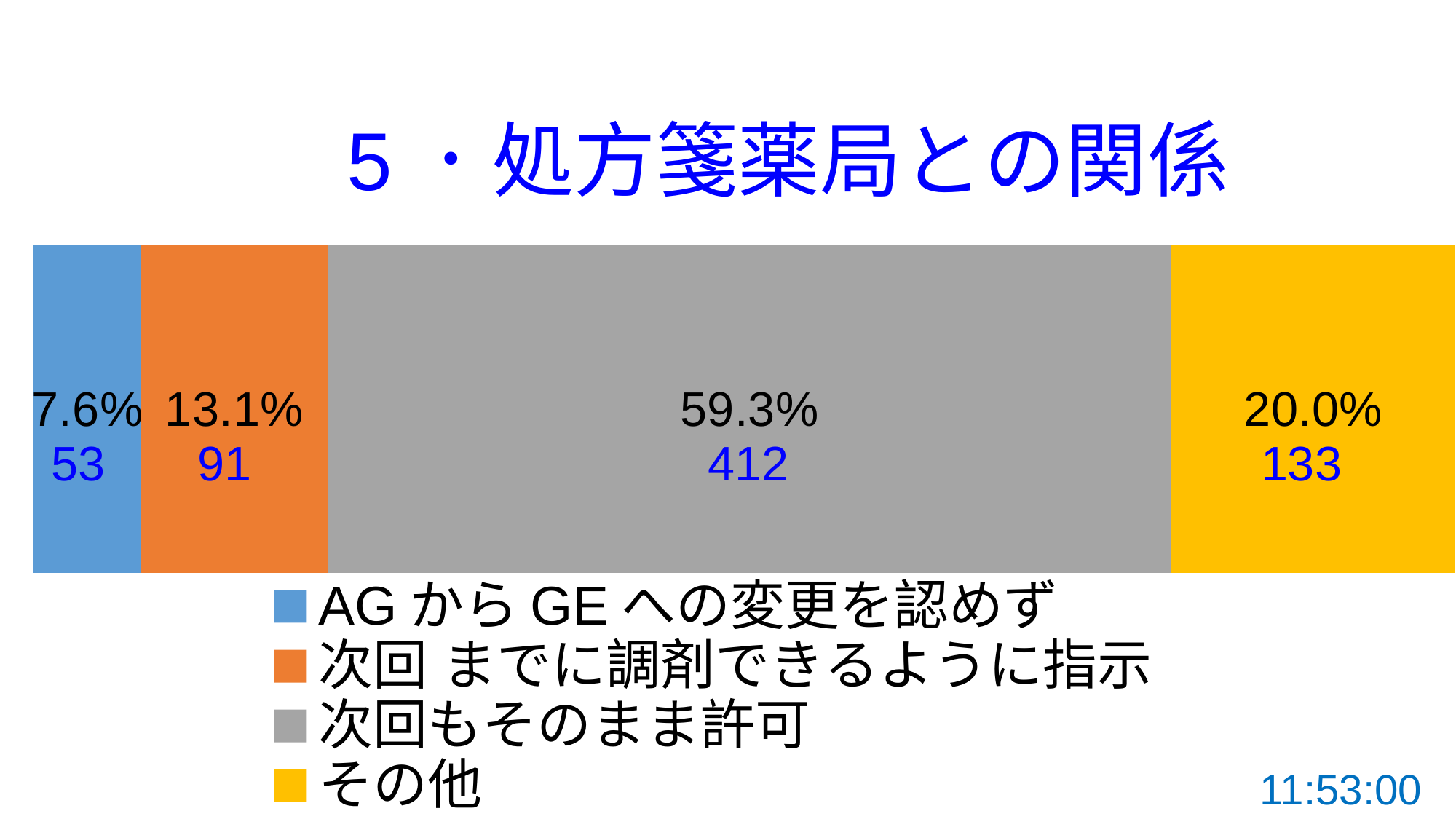

### Chart: 5．処方箋薬局との関係

| Category | AGからGEへの変更を認めず | 次回 までに調剤できるように指示 | 次回もそのまま許可 | その他 |
|---|---|---|---|---|
53
91
412
133
11:53:00